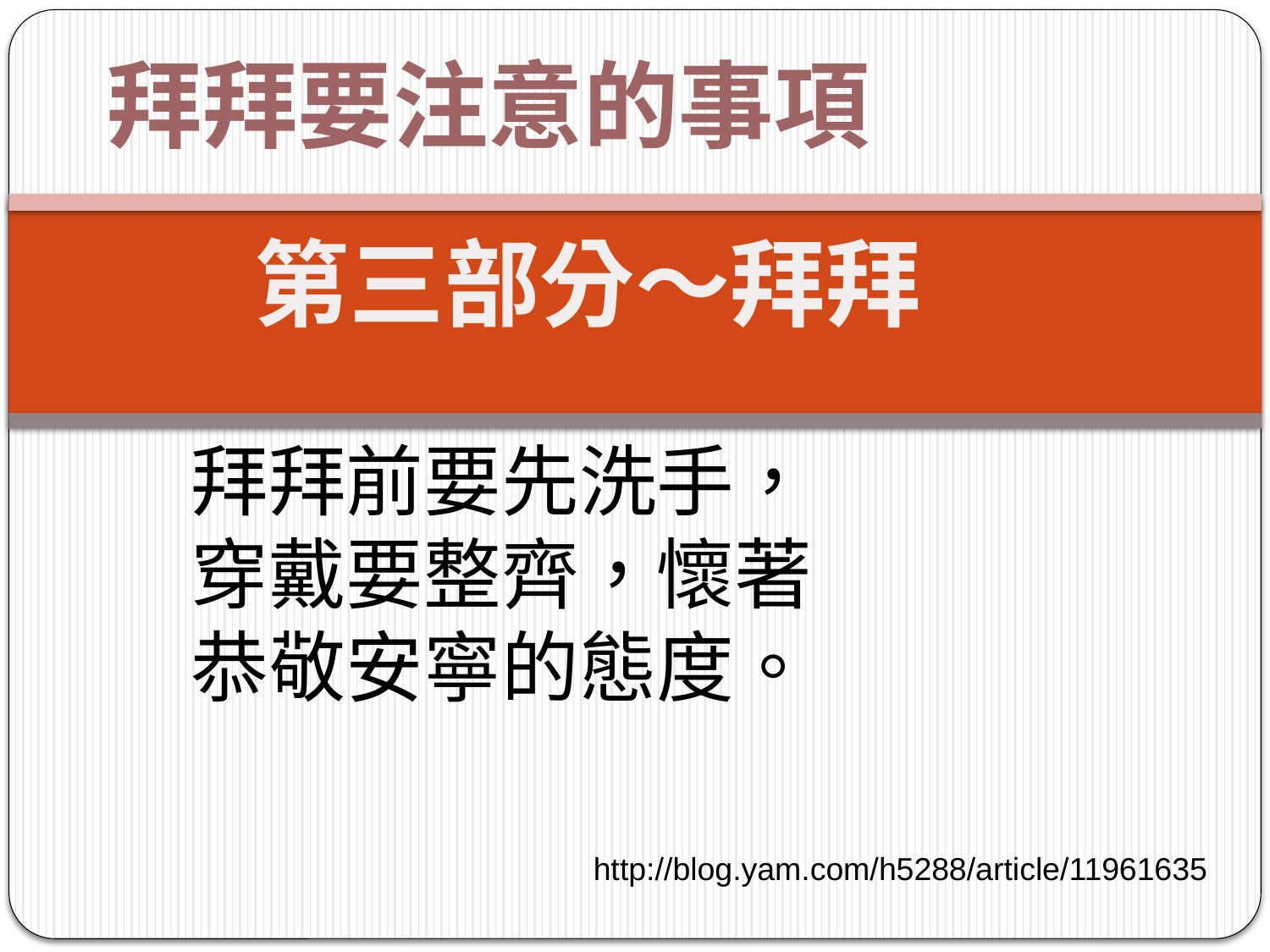

拜拜要注意的事項
第三部分～拜拜
拜拜前要先洗手，穿戴要整齊，懷著恭敬安寧的態度。
http://blog.yam.com/h5288/article/11961635